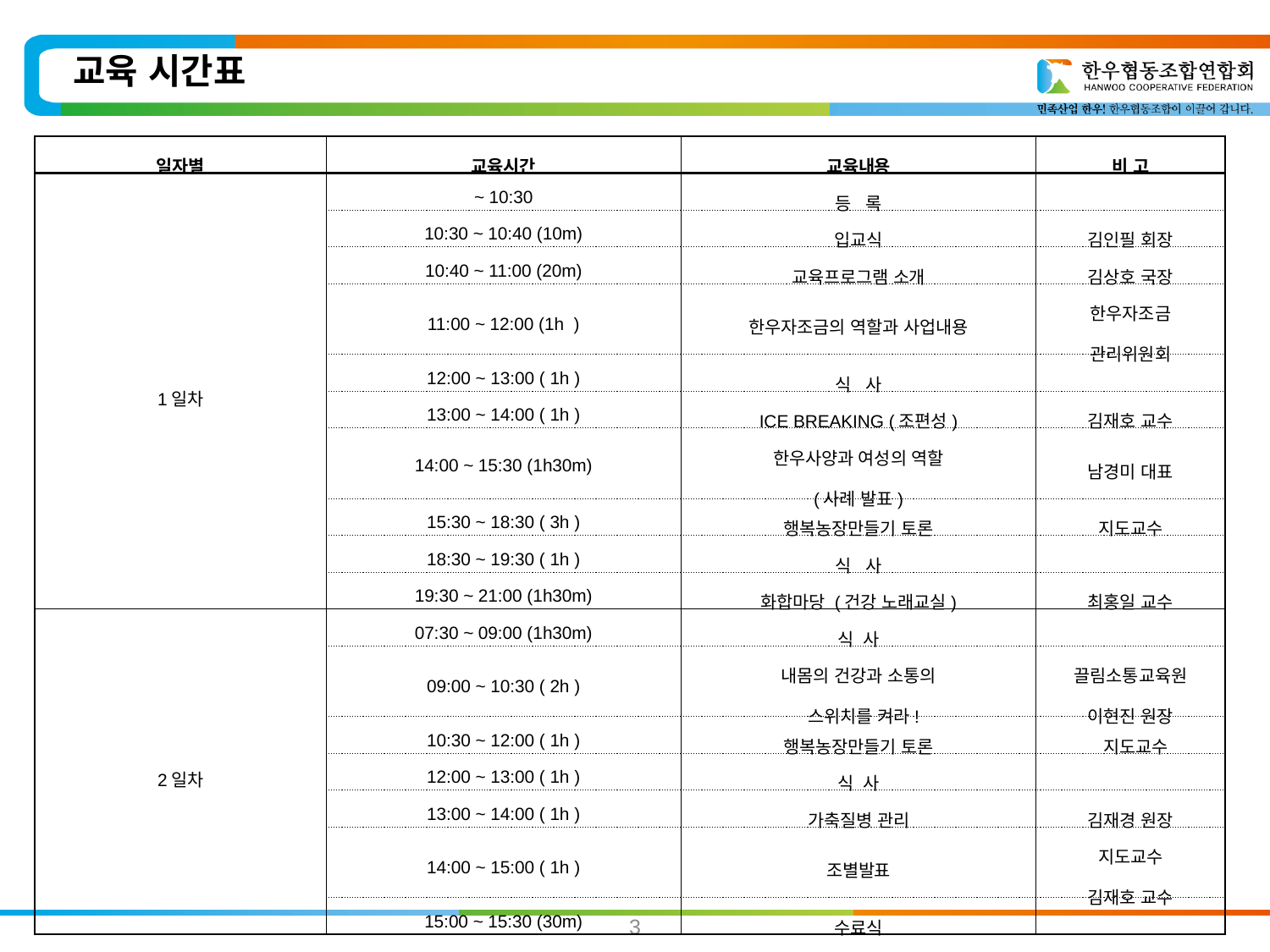

교육 시간표
| 일자별 | 교육시간 | 교육내용 | 비 고 |
| --- | --- | --- | --- |
| 1일차 | ~ 10:30 | 등   록 |  |
|  | 10:30 ~ 10:40 (10m) | 입교식 | 김인필 회장 |
|  | 10:40 ~ 11:00 (20m) | 교육프로그램 소개 | 김상호 국장 |
|  | 11:00 ~ 12:00 (1h  ) | 한우자조금의 역할과 사업내용 | 한우자조금 관리위원회 |
|  | 12:00 ~ 13:00 ( 1h ) | 식   사 |  |
|  | 13:00 ~ 14:00 ( 1h ) | ICE BREAKING (조편성) | 김재호 교수 |
|  | 14:00 ~ 15:30 (1h30m) | 한우사양과 여성의 역할 (사례 발표) | 남경미 대표 |
|  | 15:30 ~ 18:30 ( 3h ) | 행복농장만들기 토론 | 지도교수 |
|  | 18:30 ~ 19:30 ( 1h ) | 식   사 |  |
|  | 19:30 ~ 21:00 (1h30m) | 화합마당 (건강 노래교실) | 최홍일 교수 |
| 2일차 | 07:30 ~ 09:00 (1h30m) | 식  사 |  |
|  | 09:00 ~ 10:30 ( 2h ) | 내몸의 건강과 소통의  스위치를 켜라! | 끌림소통교육원 이현진 원장 |
|  | 10:30 ~ 12:00 ( 1h ) | 행복농장만들기 토론 | 지도교수 |
|  | 12:00 ~ 13:00 ( 1h ) | 식  사 |  |
|  | 13:00 ~ 14:00 ( 1h ) | 가축질병 관리 | 김재경 원장 |
|  | 14:00 ~ 15:00 ( 1h ) | 조별발표 | 지도교수 김재호 교수 |
|  | 15:00 ~ 15:30 (30m) | 수료식 |  |